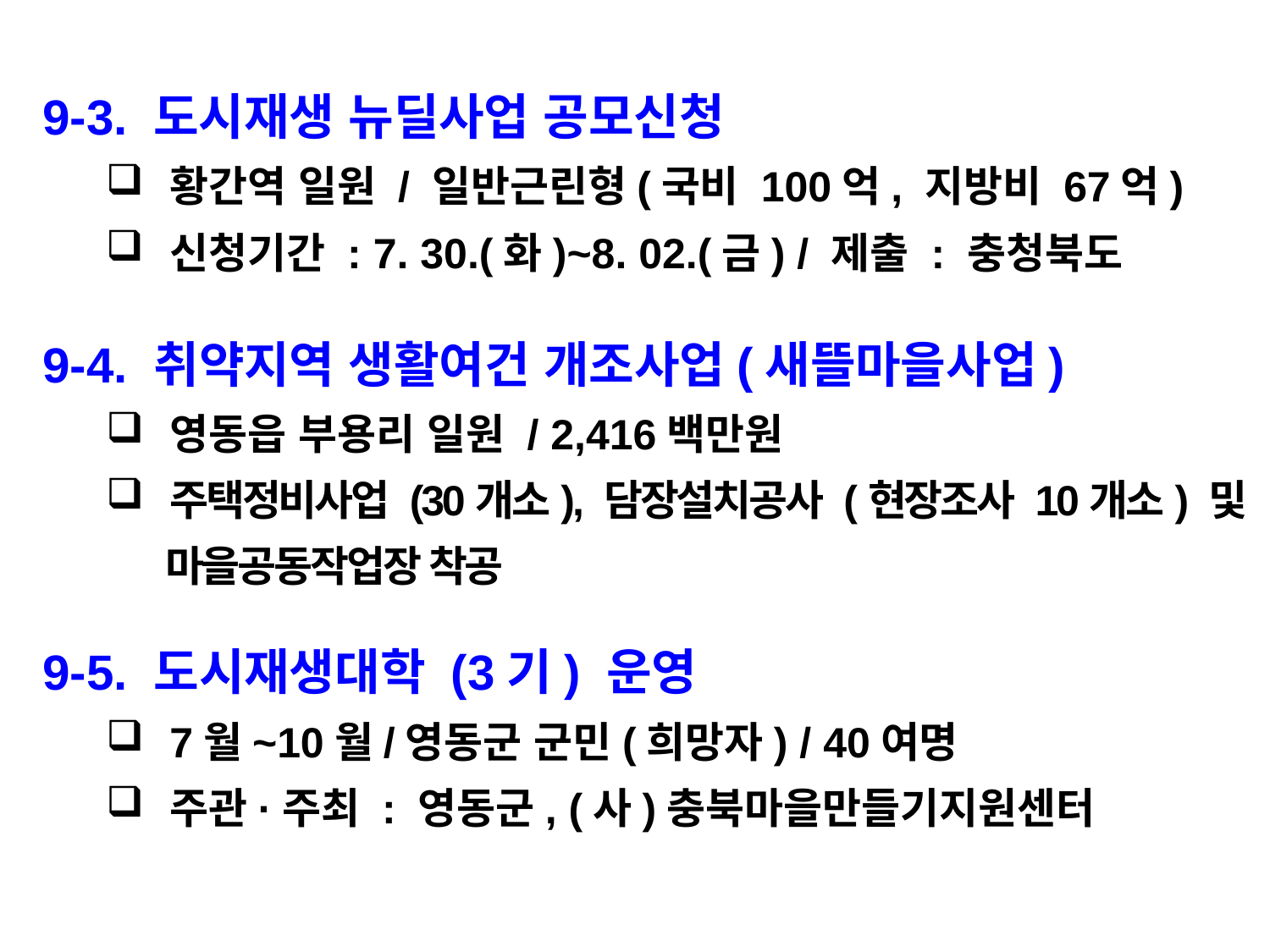

9-3. 도시재생 뉴딜사업 공모신청
황간역 일원 / 일반근린형(국비 100억, 지방비 67억)
신청기간 : 7. 30.(화)~8. 02.(금) / 제출 : 충청북도

9-4. 취약지역 생활여건 개조사업(새뜰마을사업)
영동읍 부용리 일원 / 2,416백만원
주택정비사업 (30개소), 담장설치공사 (현장조사 10개소) 및
     마을공동작업장 착공
9-5. 도시재생대학 (3기) 운영
7월~10월/영동군 군민(희망자) / 40여명
주관·주최 : 영동군, (사)충북마을만들기지원센터